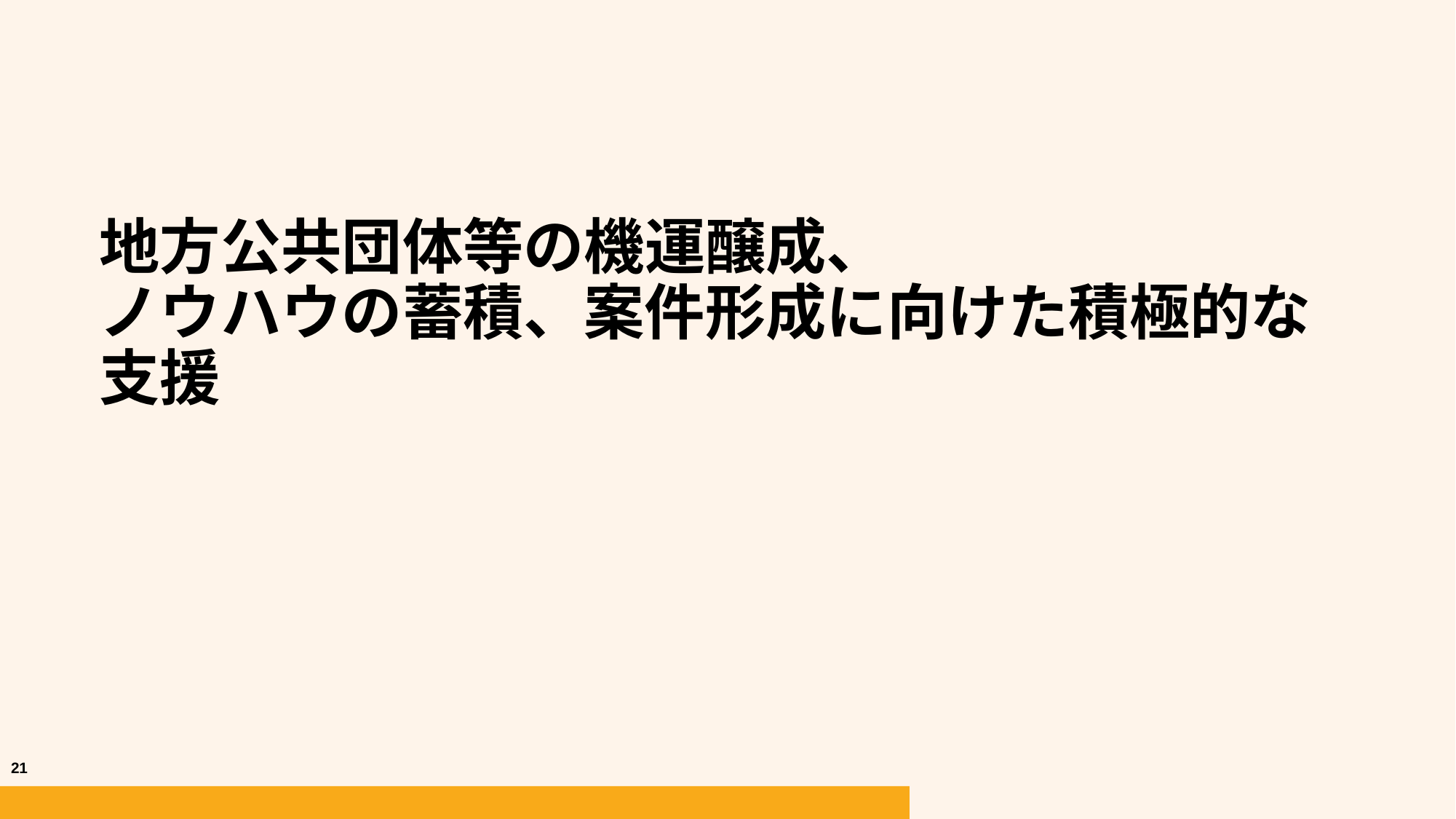

# 地方公共団体等の機運醸成、 ノウハウの蓄積、案件形成に向けた積極的な支援
21